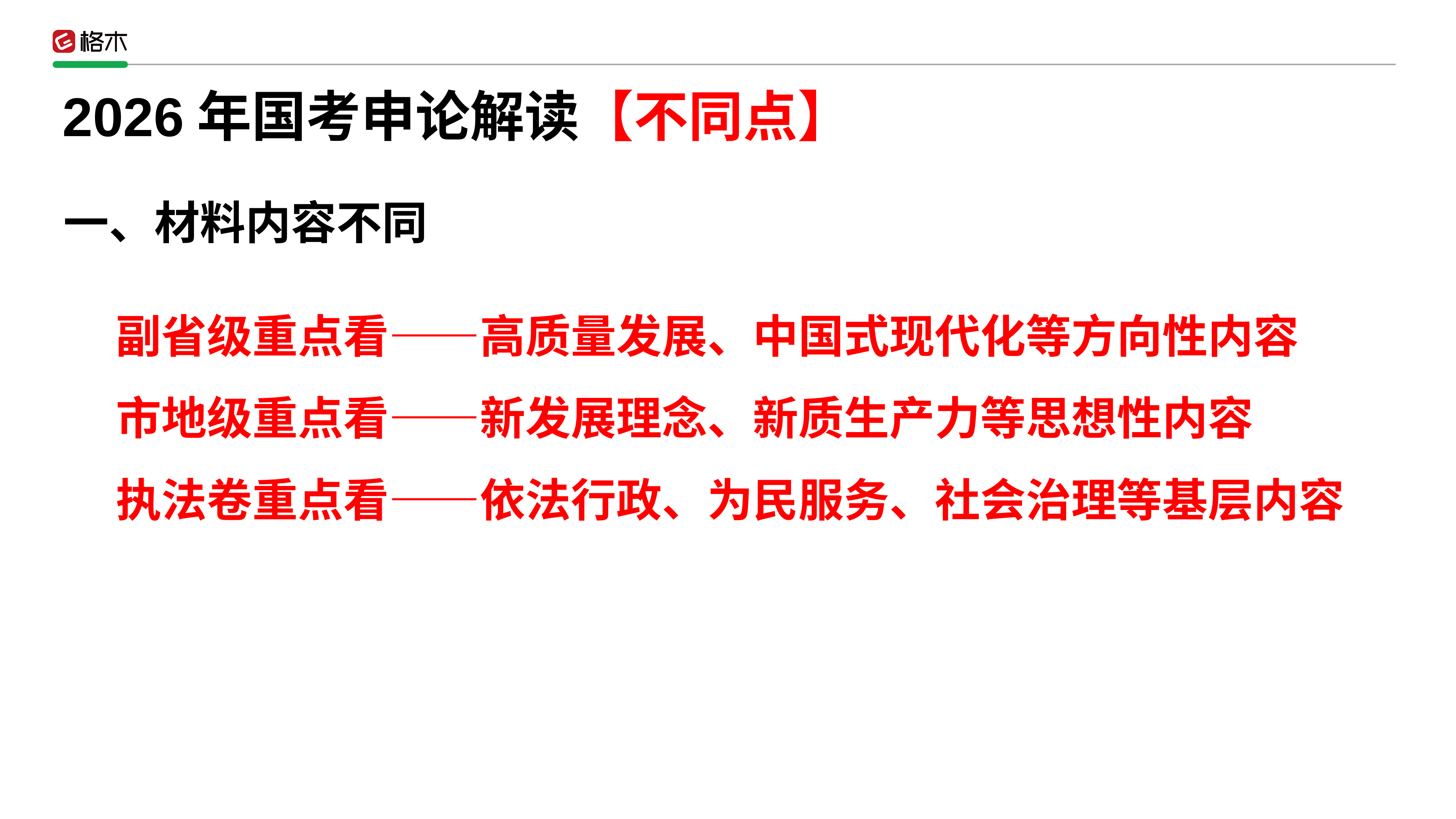

2026年国考申论解读【不同点】
一、材料内容不同

    副省级重点看——高质量发展、中国式现代化等方向性内容
    市地级重点看——新发展理念、新质生产力等思想性内容
    执法卷重点看——依法行政、为民服务、社会治理等基层内容